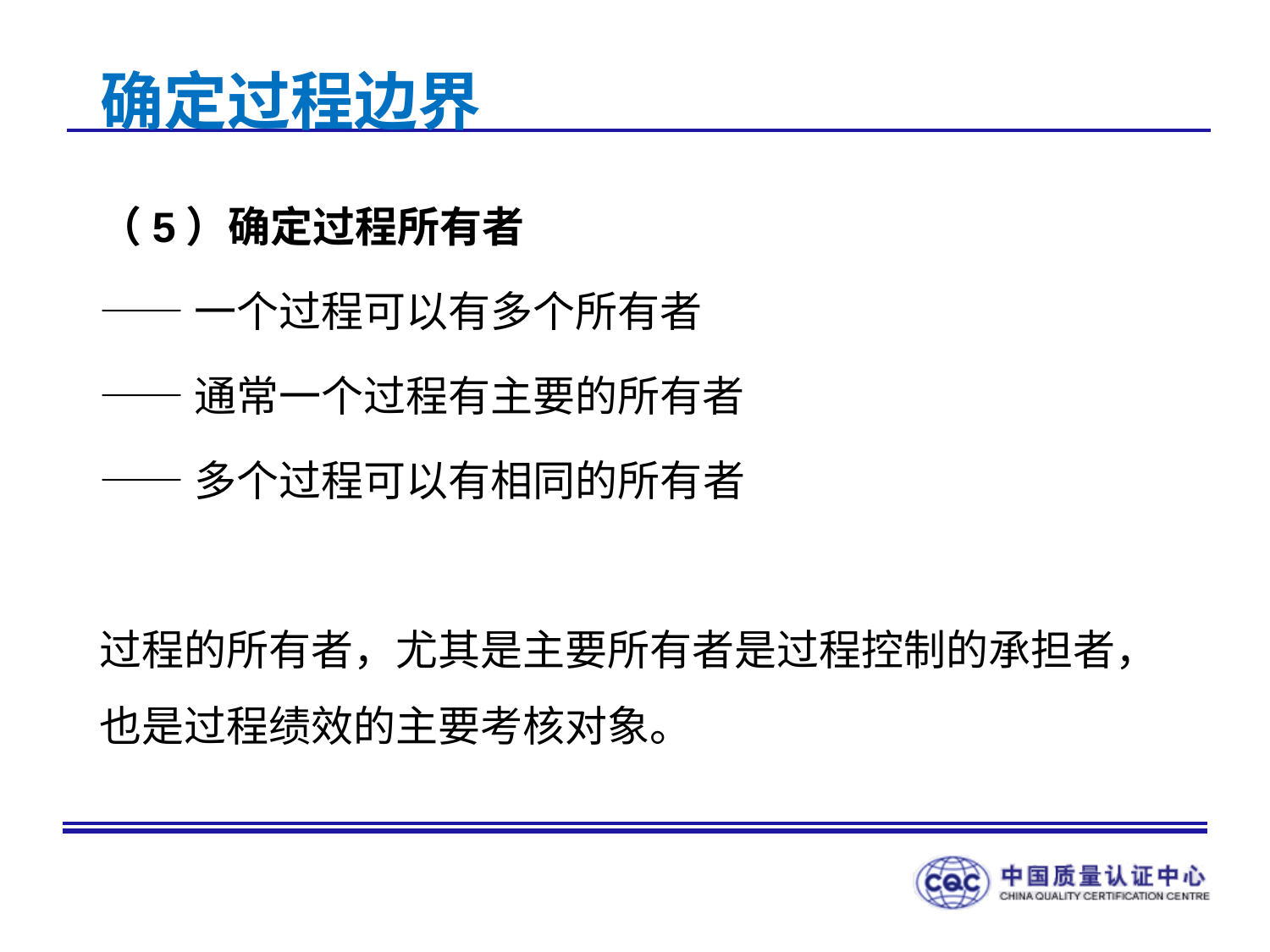

# 确定过程边界
（5）确定过程所有者
——一个过程可以有多个所有者
——通常一个过程有主要的所有者
——多个过程可以有相同的所有者

过程的所有者，尤其是主要所有者是过程控制的承担者，也是过程绩效的主要考核对象。